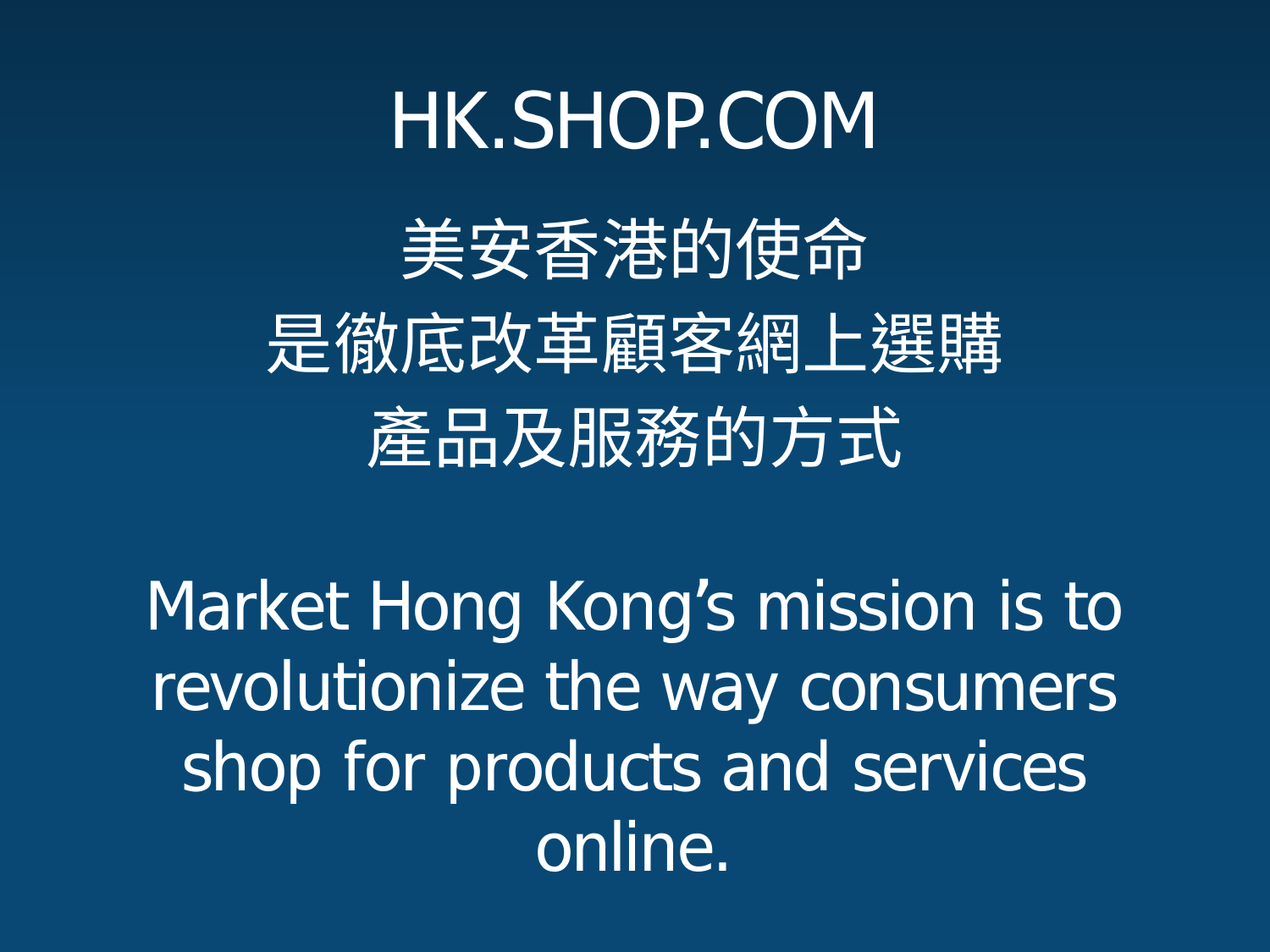

# HK.SHOP.COM
美安香港的使命
是徹底改革顧客網上選購
產品及服務的方式
Market Hong Kong’s mission is to revolutionize the way consumers shop for products and services online.